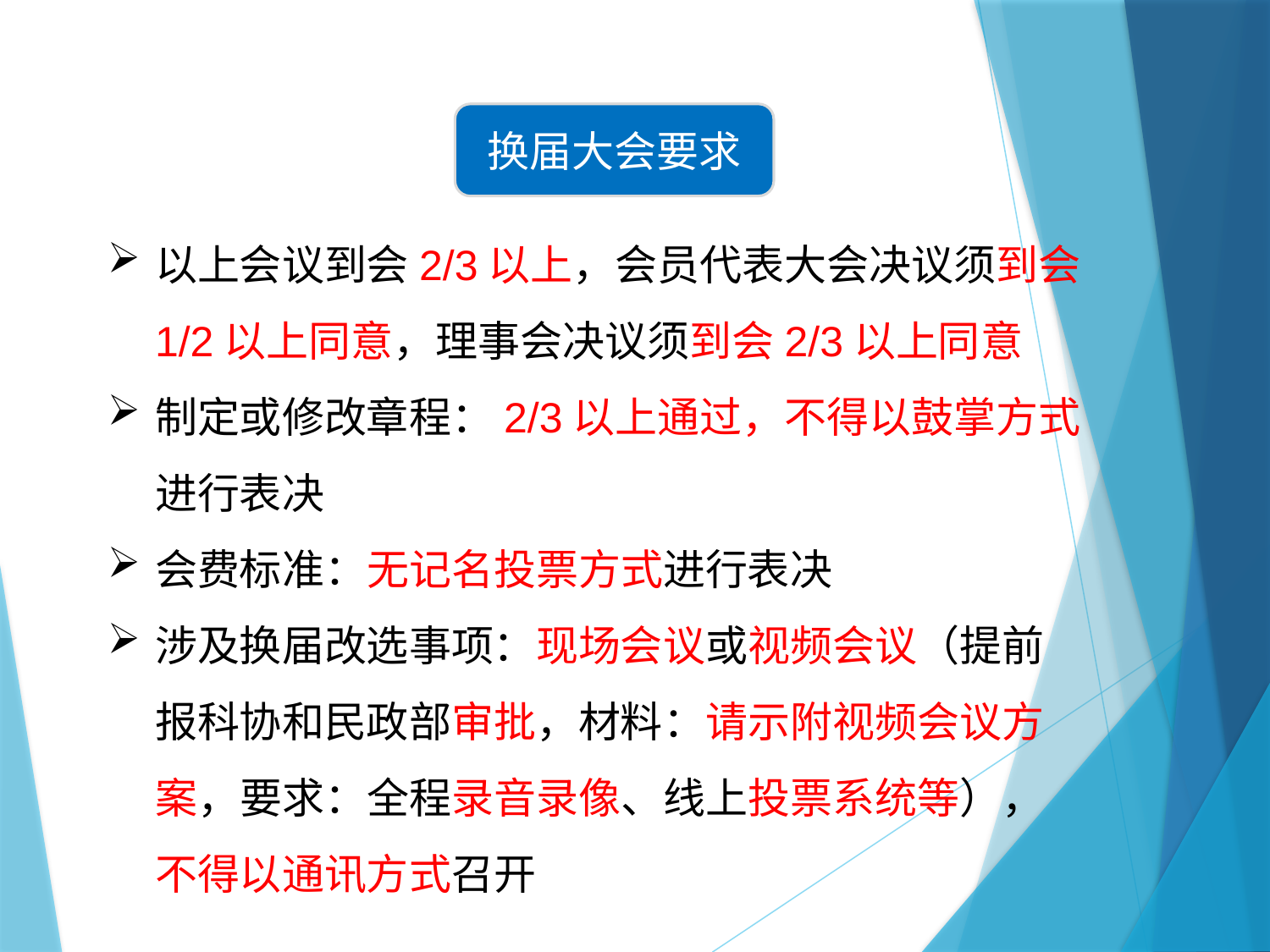

换届大会要求
以上会议到会2/3以上，会员代表大会决议须到会1/2以上同意，理事会决议须到会2/3以上同意
制定或修改章程：2/3以上通过，不得以鼓掌方式进行表决
会费标准：无记名投票方式进行表决
涉及换届改选事项：现场会议或视频会议（提前报科协和民政部审批，材料：请示附视频会议方案，要求：全程录音录像、线上投票系统等），不得以通讯方式召开